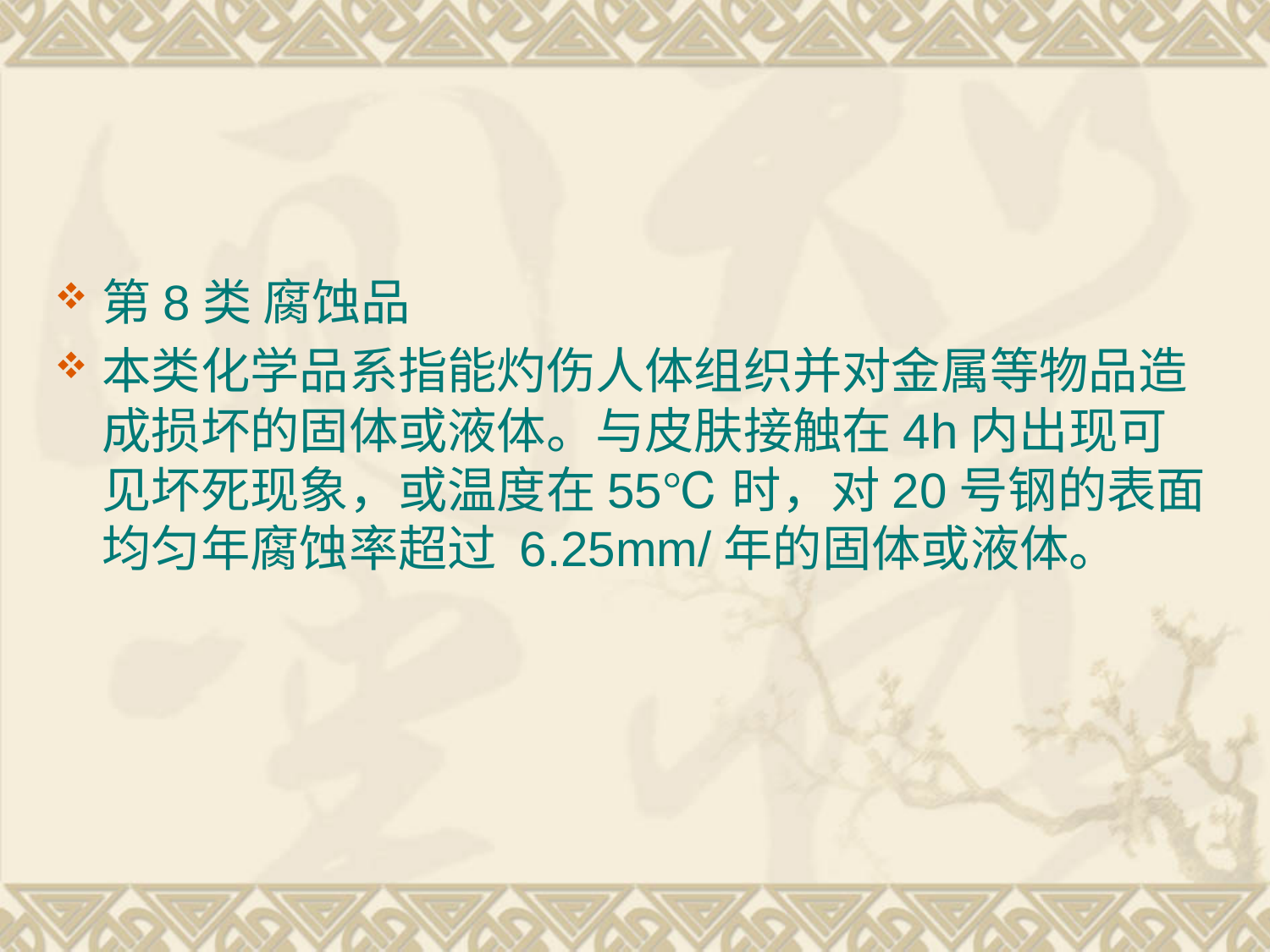

#
第8类 腐蚀品
本类化学品系指能灼伤人体组织并对金属等物品造成损坏的固体或液体。与皮肤接触在4h内出现可见坏死现象，或温度在55℃时，对20号钢的表面均匀年腐蚀率超过 6.25mm/年的固体或液体。